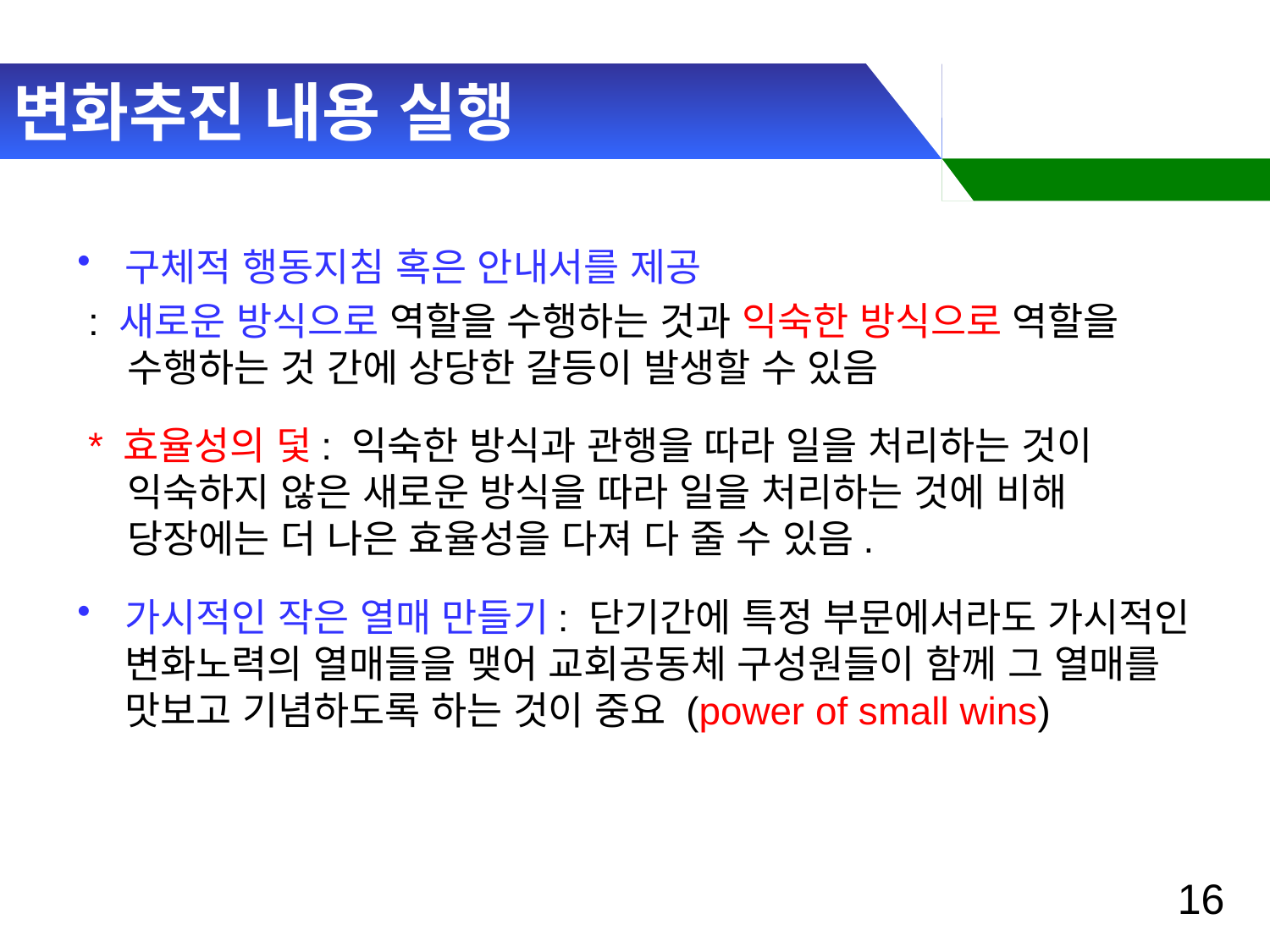

# 변화추진 내용 실행
구체적 행동지침 혹은 안내서를 제공
 : 새로운 방식으로 역할을 수행하는 것과 익숙한 방식으로 역할을 수행하는 것 간에 상당한 갈등이 발생할 수 있음
 * 효율성의 덫: 익숙한 방식과 관행을 따라 일을 처리하는 것이 익숙하지 않은 새로운 방식을 따라 일을 처리하는 것에 비해 당장에는 더 나은 효율성을 다져 다 줄 수 있음.
가시적인 작은 열매 만들기: 단기간에 특정 부문에서라도 가시적인 변화노력의 열매들을 맺어 교회공동체 구성원들이 함께 그 열매를 맛보고 기념하도록 하는 것이 중요 (power of small wins)
16